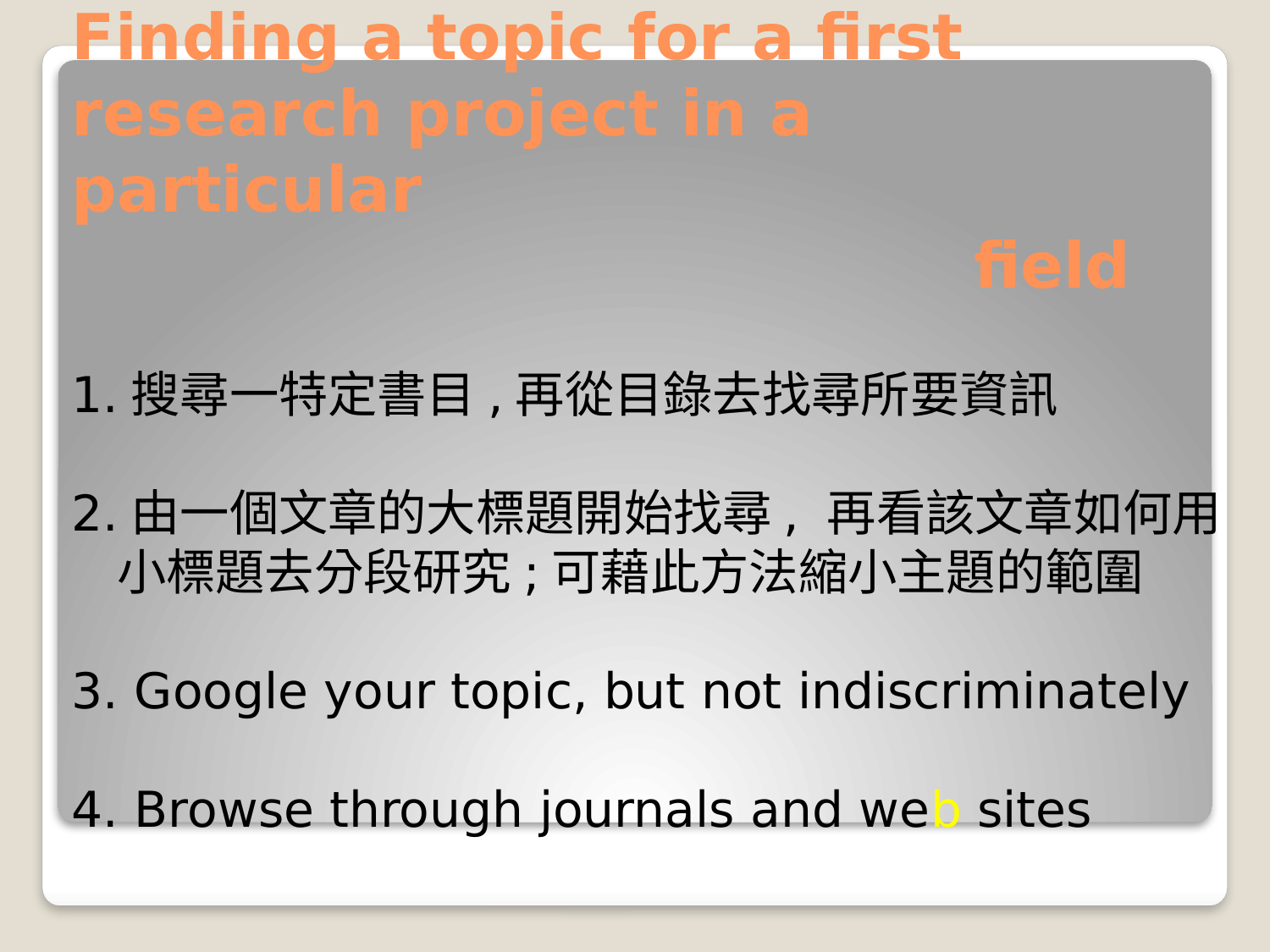

# Finding a topic for a first research project in a particular field
1.搜尋一特定書目,再從目錄去找尋所要資訊

2.由一個文章的大標題開始找尋, 再看該文章如何用
   小標題去分段研究;可藉此方法縮小主題的範圍

3. Google your topic, but not indiscriminately

4. Browse through journals and web sites